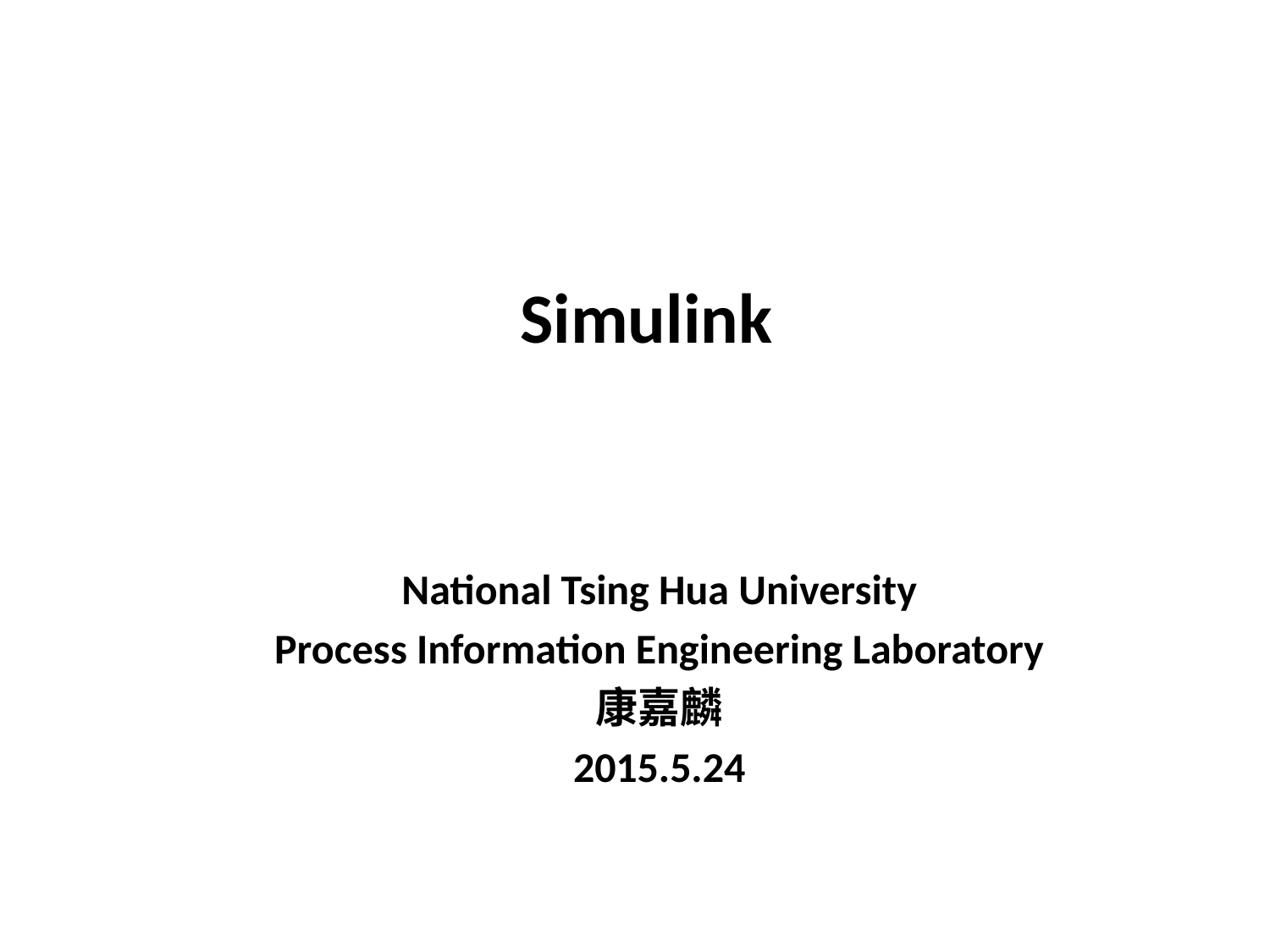

Simulink
National Tsing Hua University
Process Information Engineering Laboratory
康嘉麟
2015.5.24